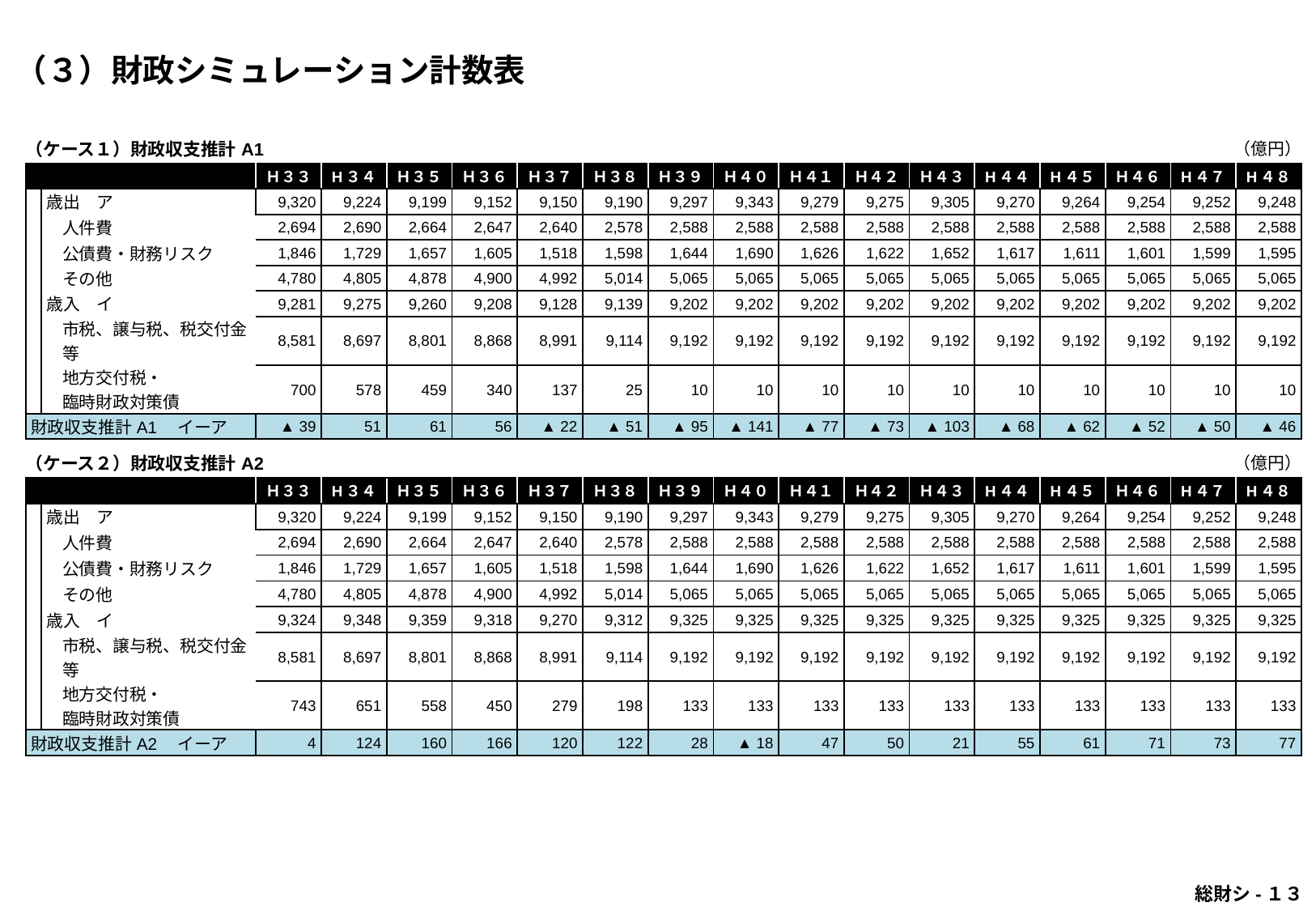

#
（３）財政シミュレーション計数表
| （ケース１）財政収支推計A1 |  |  |  |  |  |  |  |  |  |  |  |  |  |  |  |  | （億円） |  |
| --- | --- | --- | --- | --- | --- | --- | --- | --- | --- | --- | --- | --- | --- | --- | --- | --- | --- | --- |
|  |  |  | Ｈ３３ | H３４ | Ｈ３５ | Ｈ３６ | Ｈ３７ | Ｈ３８ | Ｈ３９ | Ｈ４０ | Ｈ４１ | Ｈ４２ | Ｈ４３ | H４４ | H４５ | Ｈ４６ | H４７ | H４８ |
|  | 歳出　ア |  | 9,320 | 9,224 | 9,199 | 9,152 | 9,150 | 9,190 | 9,297 | 9,343 | 9,279 | 9,275 | 9,305 | 9,270 | 9,264 | 9,254 | 9,252 | 9,248 |
|  |  | 人件費 | 2,694 | 2,690 | 2,664 | 2,647 | 2,640 | 2,578 | 2,588 | 2,588 | 2,588 | 2,588 | 2,588 | 2,588 | 2,588 | 2,588 | 2,588 | 2,588 |
|  |  | 公債費・財務リスク | 1,846 | 1,729 | 1,657 | 1,605 | 1,518 | 1,598 | 1,644 | 1,690 | 1,626 | 1,622 | 1,652 | 1,617 | 1,611 | 1,601 | 1,599 | 1,595 |
|  |  | その他 | 4,780 | 4,805 | 4,878 | 4,900 | 4,992 | 5,014 | 5,065 | 5,065 | 5,065 | 5,065 | 5,065 | 5,065 | 5,065 | 5,065 | 5,065 | 5,065 |
|  | 歳入　イ |  | 9,281 | 9,275 | 9,260 | 9,208 | 9,128 | 9,139 | 9,202 | 9,202 | 9,202 | 9,202 | 9,202 | 9,202 | 9,202 | 9,202 | 9,202 | 9,202 |
|  |  | 市税、譲与税、税交付金等 | 8,581 | 8,697 | 8,801 | 8,868 | 8,991 | 9,114 | 9,192 | 9,192 | 9,192 | 9,192 | 9,192 | 9,192 | 9,192 | 9,192 | 9,192 | 9,192 |
|  |  | 地方交付税・ 臨時財政対策債 | 700 | 578 | 459 | 340 | 137 | 25 | 10 | 10 | 10 | 10 | 10 | 10 | 10 | 10 | 10 | 10 |
| 財政収支推計A1　イーア |  |  | ▲ 39 | 51 | 61 | 56 | ▲ 22 | ▲ 51 | ▲ 95 | ▲ 141 | ▲ 77 | ▲ 73 | ▲ 103 | ▲ 68 | ▲ 62 | ▲ 52 | ▲ 50 | ▲ 46 |
| （ケース２）財政収支推計A2 |  |  |  |  |  |  |  |  |  |  |  |  |  |  |  |  | （億円） |  |
| --- | --- | --- | --- | --- | --- | --- | --- | --- | --- | --- | --- | --- | --- | --- | --- | --- | --- | --- |
|  |  |  | Ｈ３３ | H３４ | Ｈ３５ | Ｈ３６ | Ｈ３７ | Ｈ３８ | Ｈ３９ | Ｈ４０ | Ｈ４１ | Ｈ４２ | Ｈ４３ | H４４ | H４５ | Ｈ４６ | H４７ | H４８ |
|  | 歳出　ア |  | 9,320 | 9,224 | 9,199 | 9,152 | 9,150 | 9,190 | 9,297 | 9,343 | 9,279 | 9,275 | 9,305 | 9,270 | 9,264 | 9,254 | 9,252 | 9,248 |
|  |  | 人件費 | 2,694 | 2,690 | 2,664 | 2,647 | 2,640 | 2,578 | 2,588 | 2,588 | 2,588 | 2,588 | 2,588 | 2,588 | 2,588 | 2,588 | 2,588 | 2,588 |
|  |  | 公債費・財務リスク | 1,846 | 1,729 | 1,657 | 1,605 | 1,518 | 1,598 | 1,644 | 1,690 | 1,626 | 1,622 | 1,652 | 1,617 | 1,611 | 1,601 | 1,599 | 1,595 |
|  |  | その他 | 4,780 | 4,805 | 4,878 | 4,900 | 4,992 | 5,014 | 5,065 | 5,065 | 5,065 | 5,065 | 5,065 | 5,065 | 5,065 | 5,065 | 5,065 | 5,065 |
|  | 歳入　イ |  | 9,324 | 9,348 | 9,359 | 9,318 | 9,270 | 9,312 | 9,325 | 9,325 | 9,325 | 9,325 | 9,325 | 9,325 | 9,325 | 9,325 | 9,325 | 9,325 |
|  |  | 市税、譲与税、税交付金等 | 8,581 | 8,697 | 8,801 | 8,868 | 8,991 | 9,114 | 9,192 | 9,192 | 9,192 | 9,192 | 9,192 | 9,192 | 9,192 | 9,192 | 9,192 | 9,192 |
|  |  | 地方交付税・ 臨時財政対策債 | 743 | 651 | 558 | 450 | 279 | 198 | 133 | 133 | 133 | 133 | 133 | 133 | 133 | 133 | 133 | 133 |
| 財政収支推計A2　イーア |  |  | 4 | 124 | 160 | 166 | 120 | 122 | 28 | ▲ 18 | 47 | 50 | 21 | 55 | 61 | 71 | 73 | 77 |
総財シ-１３